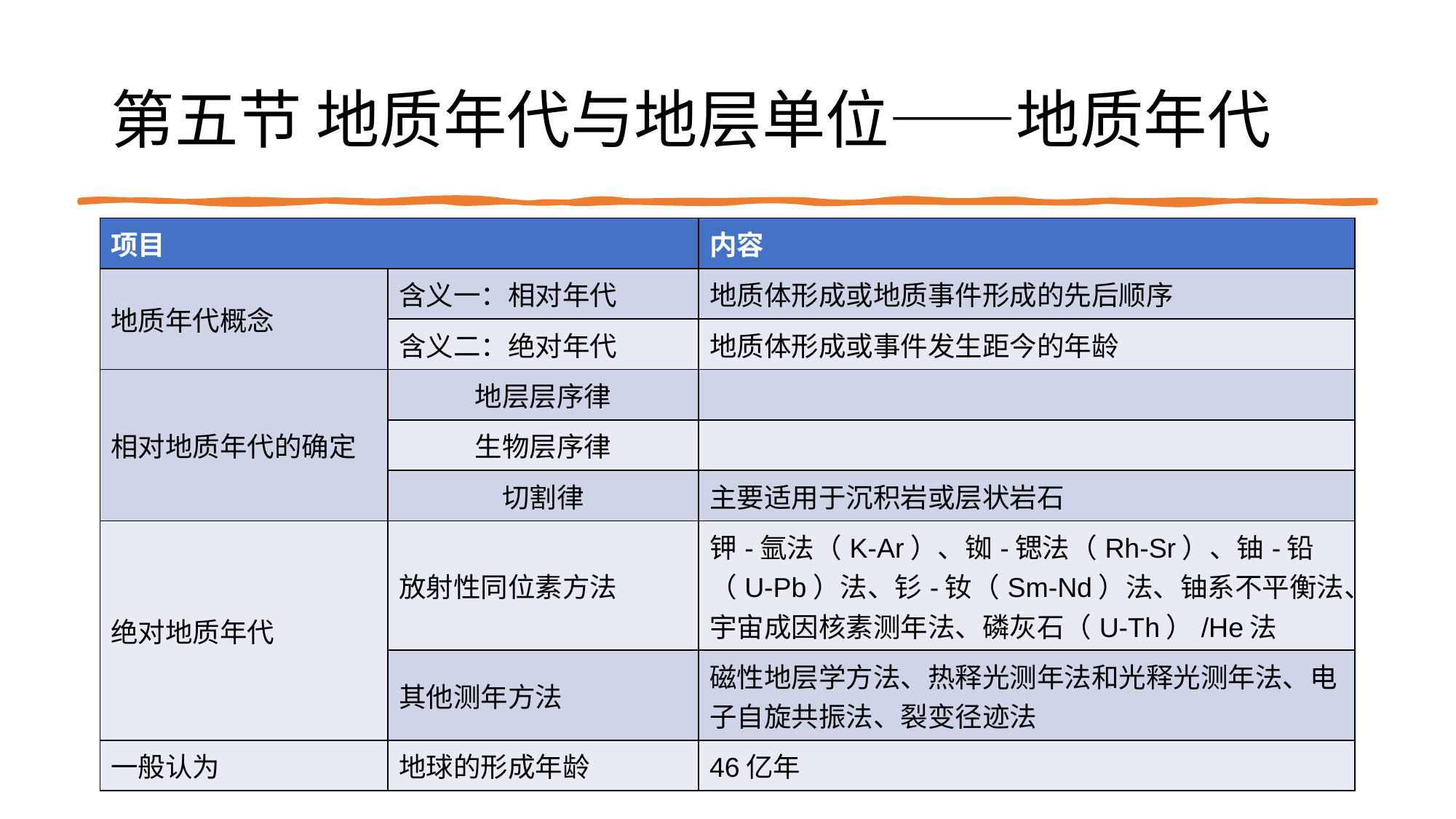

# 第五节 地质年代与地层单位——地质年代

| 项目 |  | 内容 |
| --- | --- | --- |
| 地质年代概念 | 含义一：相对年代 | 地质体形成或地质事件形成的先后顺序 |
|  | 含义二：绝对年代 | 地质体形成或事件发生距今的年龄 |
| 相对地质年代的确定 | 地层层序律 |  |
|  | 生物层序律 |  |
|  | 切割律 | 主要适用于沉积岩或层状岩石 |
| 绝对地质年代 | 放射性同位素方法 | 钾-氩法（K-Ar）、铷-锶法（Rh-Sr）、铀-铅（U-Pb）法、钐-钕（Sm-Nd）法、铀系不平衡法、宇宙成因核素测年法、磷灰石（U-Th）/He法 |
|  | 其他测年方法 | 磁性地层学方法、热释光测年法和光释光测年法、电子自旋共振法、裂变径迹法 |
| 一般认为 | 地球的形成年龄 | 46亿年 |